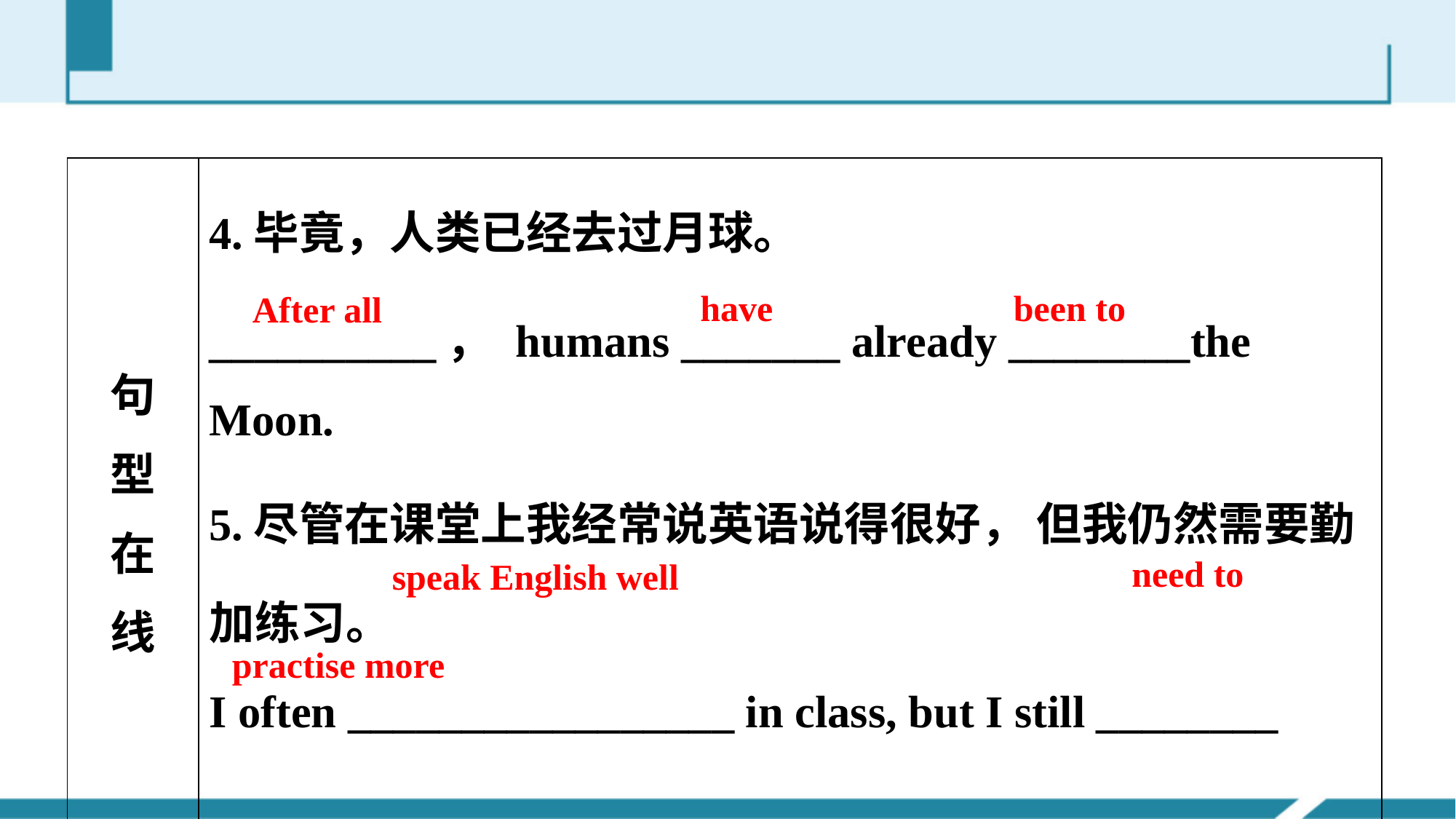

| 句 型 在 线 | 4.毕竟，人类已经去过月球。 \_\_\_\_\_\_\_\_\_\_， humans \_\_\_\_\_\_\_ already \_\_\_\_\_\_\_\_the Moon. 5.尽管在课堂上我经常说英语说得很好， 但我仍然需要勤加练习。 I often \_\_\_\_\_\_\_\_\_\_\_\_\_\_\_\_\_ in class, but I still \_\_\_\_\_\_\_\_ \_\_\_\_\_\_\_\_\_\_\_． |
| --- | --- |
been to
have
After all

need to
speak English well
practise more